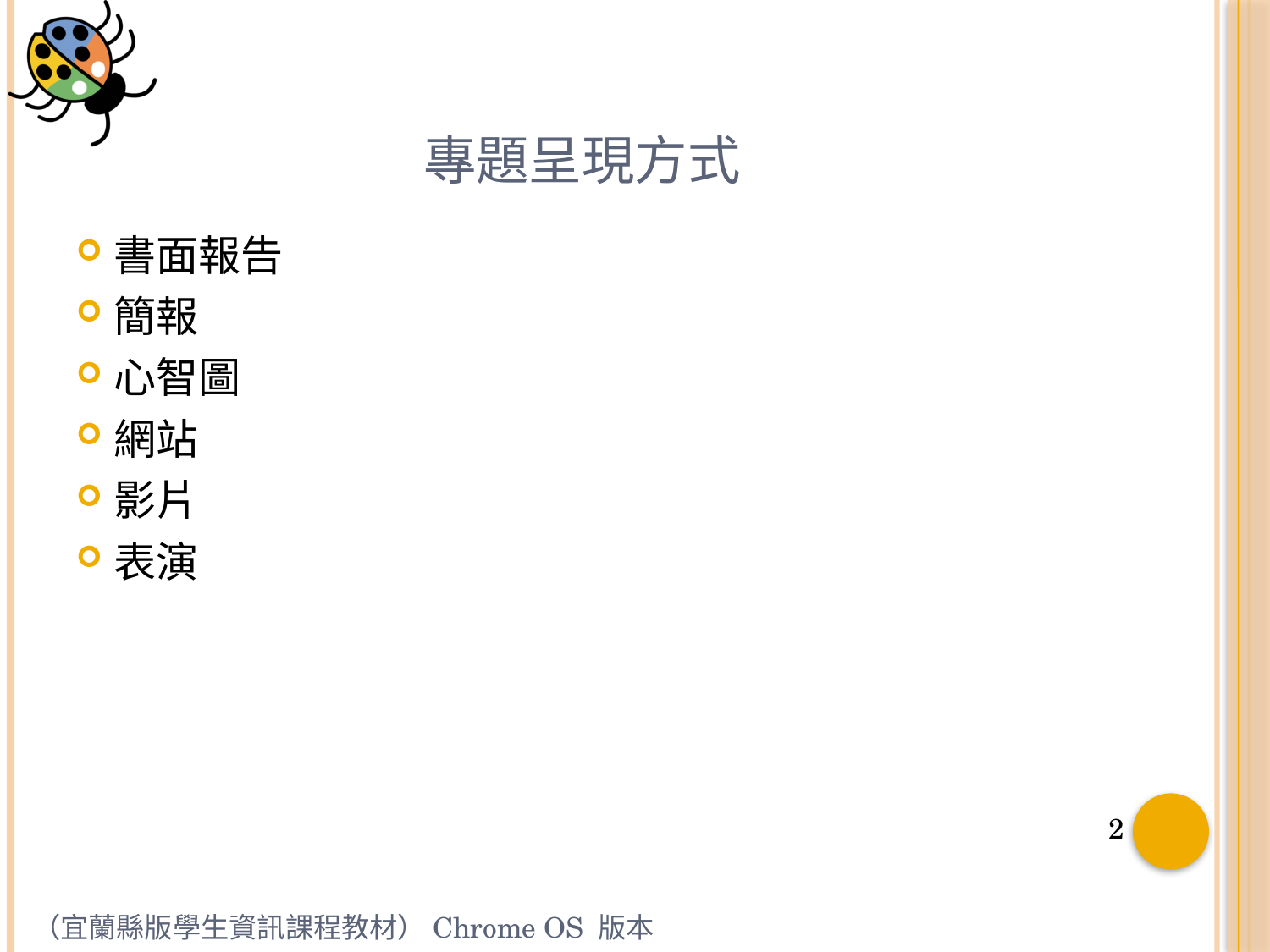

# 專題呈現方式
書面報告
簡報
心智圖
網站
影片
表演

（宜蘭縣版學生資訊課程教材）Chrome OS 版本